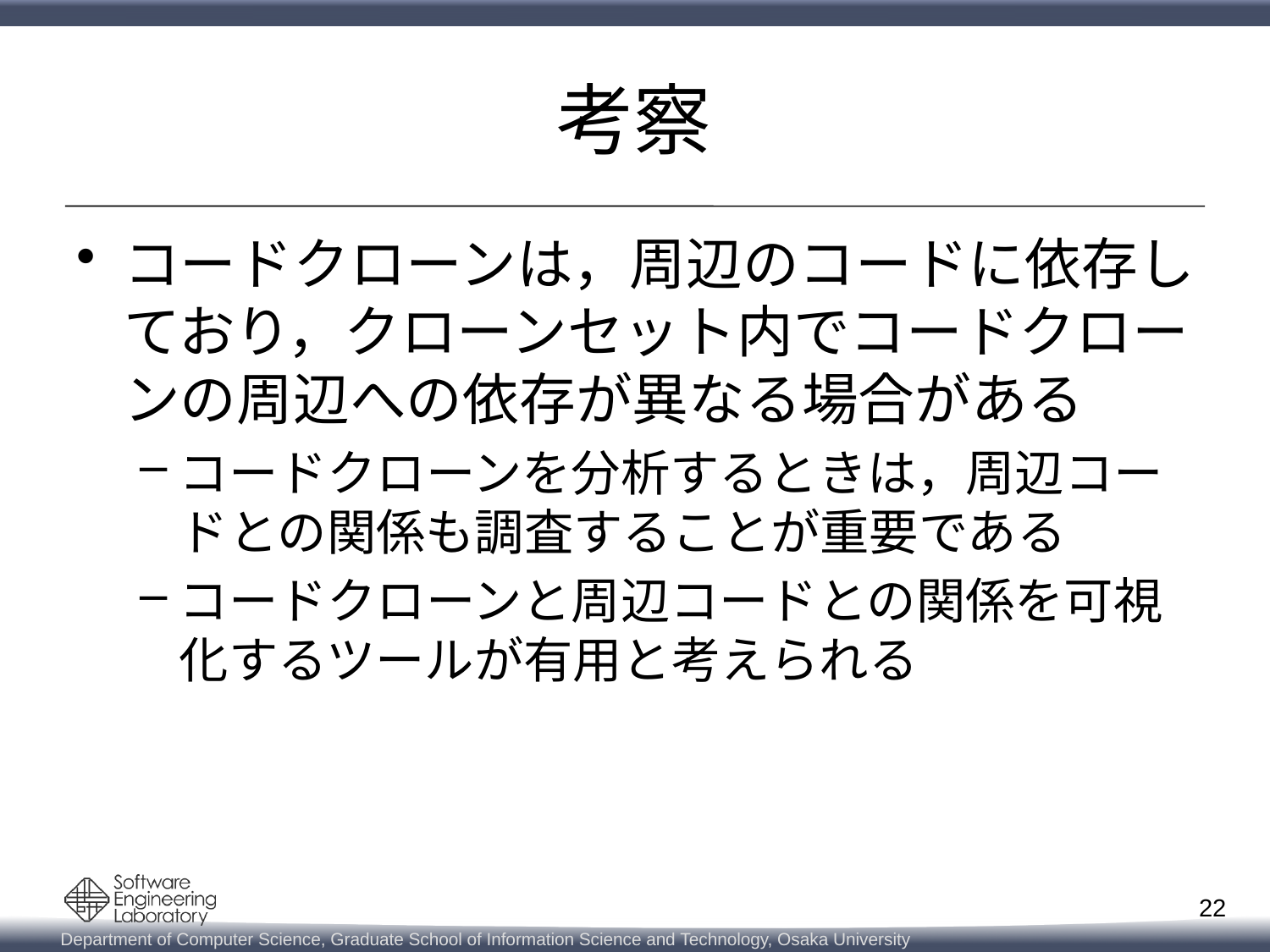

# 考察
コードクローンは，周辺のコードに依存しており，クローンセット内でコードクローンの周辺への依存が異なる場合がある
コードクローンを分析するときは，周辺コードとの関係も調査することが重要である
コードクローンと周辺コードとの関係を可視化するツールが有用と考えられる

22